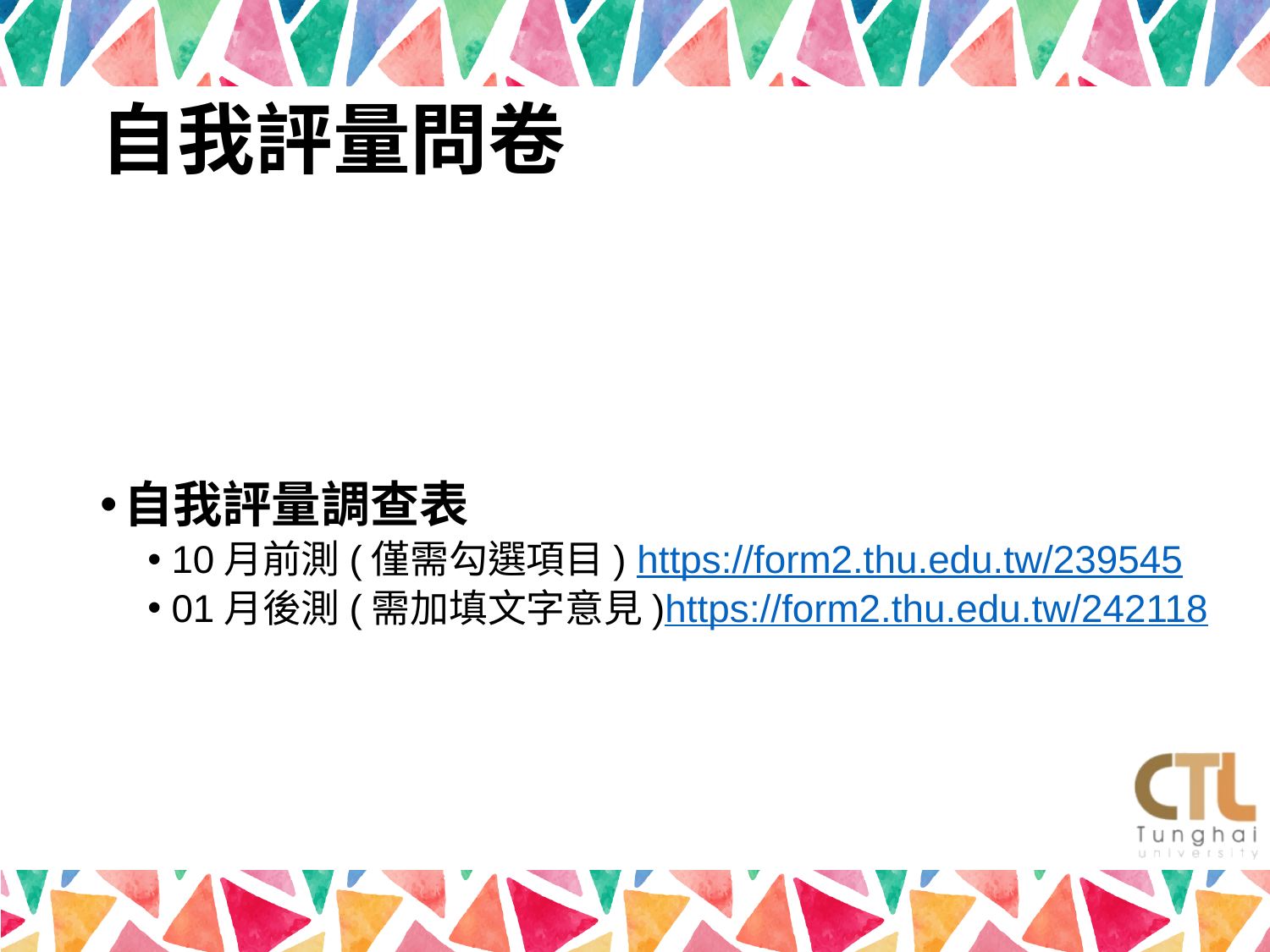

# 自我評量問卷
自我評量調查表
10月前測(僅需勾選項目) https://form2.thu.edu.tw/239545
01月後測(需加填文字意見)https://form2.thu.edu.tw/242118